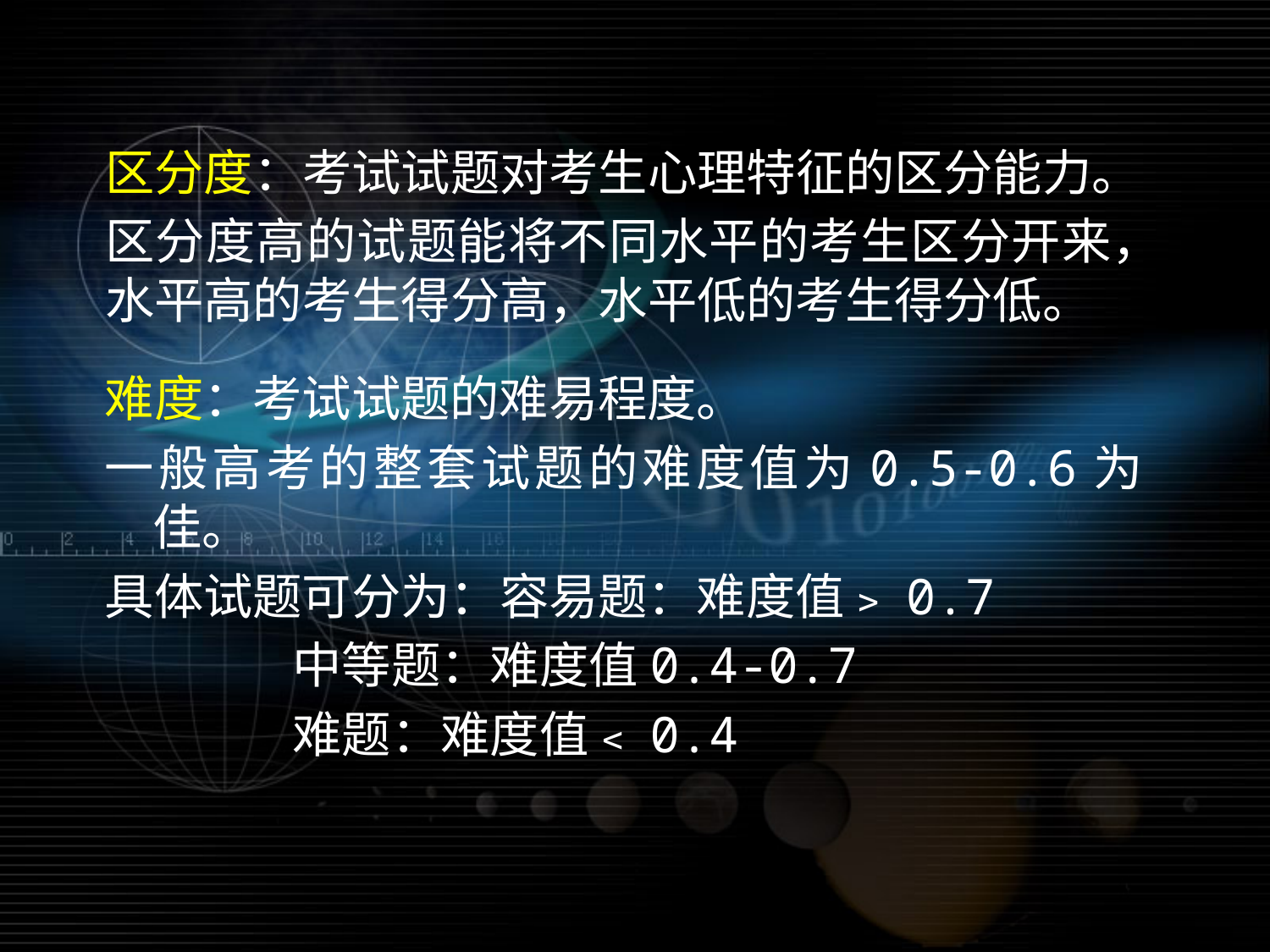

区分度：考试试题对考生心理特征的区分能力。
区分度高的试题能将不同水平的考生区分开来，水平高的考生得分高，水平低的考生得分低。
难度：考试试题的难易程度。
一般高考的整套试题的难度值为0.5-0.6为佳。
具体试题可分为：容易题：难度值﹥0.7
                中等题：难度值0.4-0.7
                难题：难度值﹤0.4